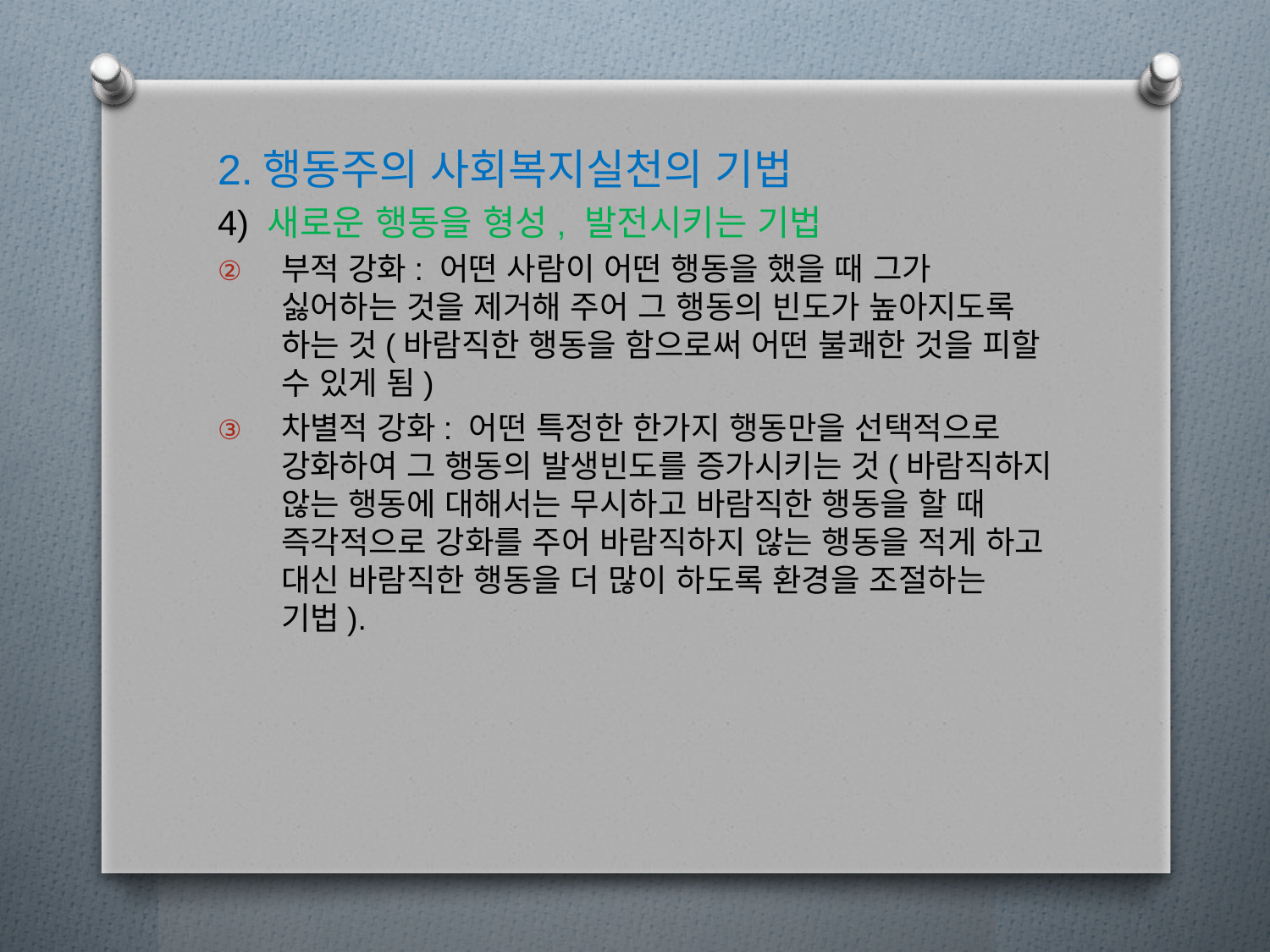

2.행동주의 사회복지실천의 기법
4) 새로운 행동을 형성, 발전시키는 기법
부적 강화: 어떤 사람이 어떤 행동을 했을 때 그가 싫어하는 것을 제거해 주어 그 행동의 빈도가 높아지도록 하는 것(바람직한 행동을 함으로써 어떤 불쾌한 것을 피할 수 있게 됨)
차별적 강화: 어떤 특정한 한가지 행동만을 선택적으로 강화하여 그 행동의 발생빈도를 증가시키는 것(바람직하지 않는 행동에 대해서는 무시하고 바람직한 행동을 할 때 즉각적으로 강화를 주어 바람직하지 않는 행동을 적게 하고 대신 바람직한 행동을 더 많이 하도록 환경을 조절하는 기법).